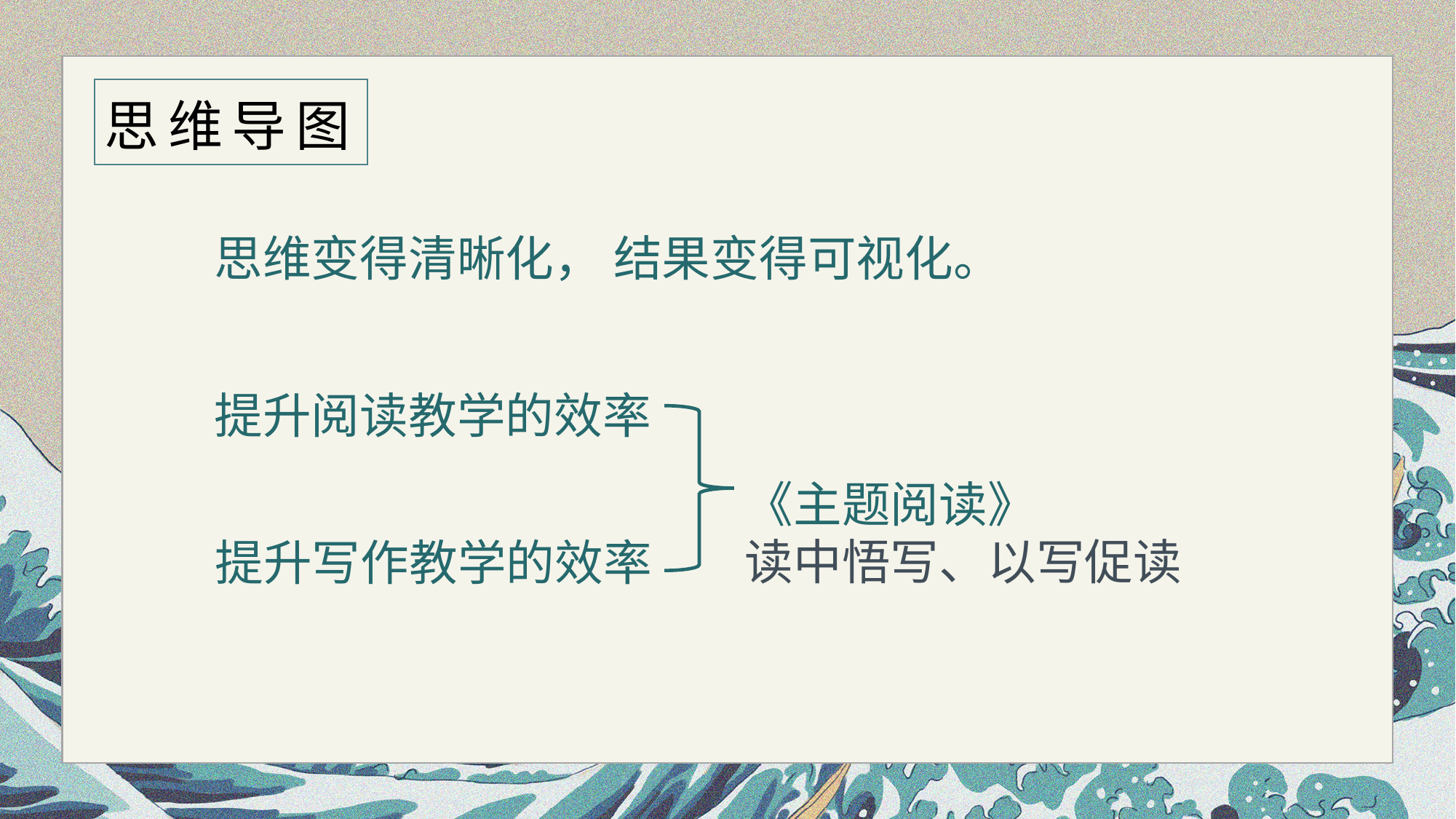

思维导图
思维变得清晰化， 结果变得可视化。
提升阅读教学的效率

《主题阅读》
读中悟写、以写促读

提升写作教学的效率